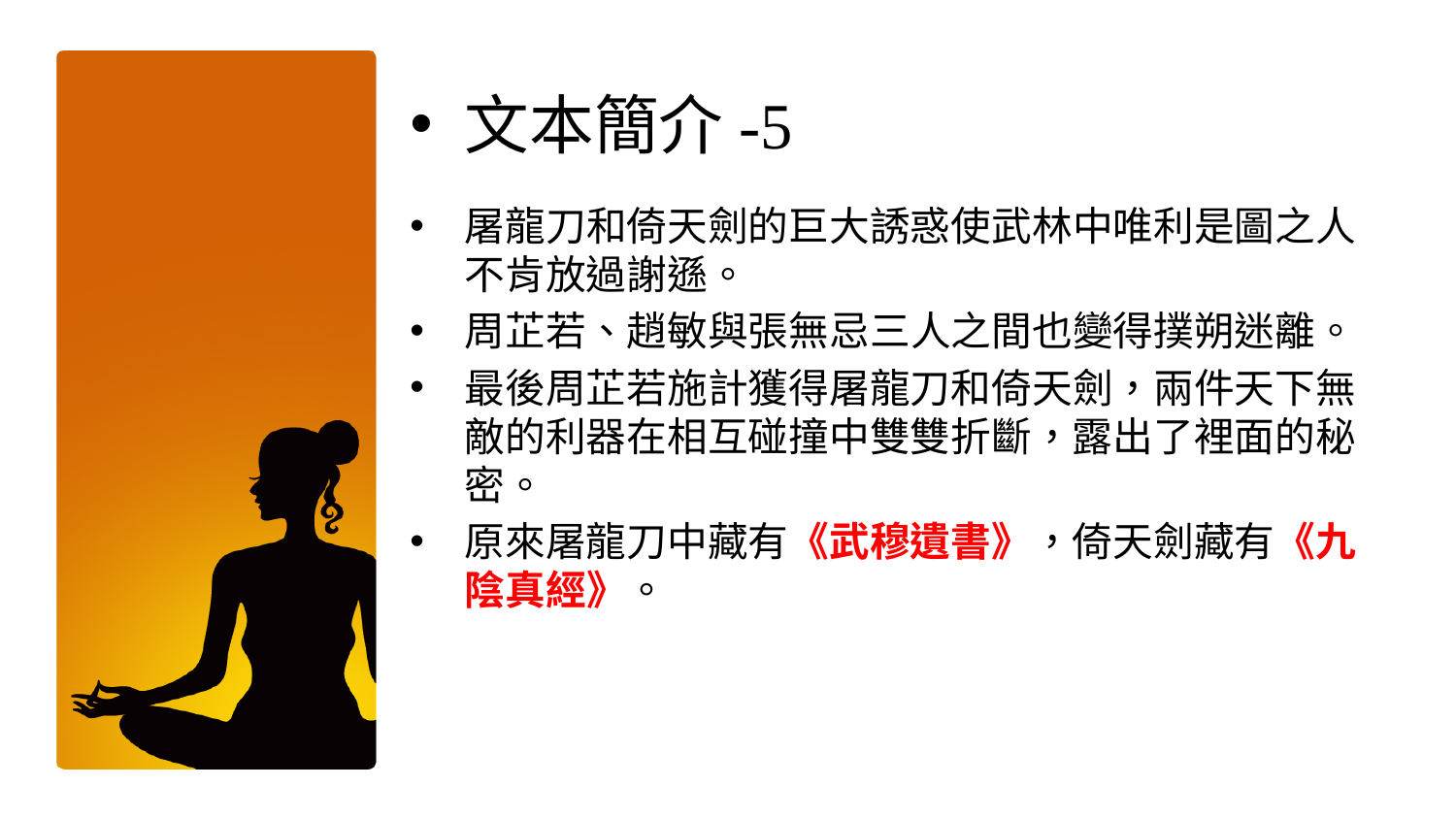

文本簡介-5
屠龍刀和倚天劍的巨大誘惑使武林中唯利是圖之人不肯放過謝遜。
周芷若、趙敏與張無忌三人之間也變得撲朔迷離。
最後周芷若施計獲得屠龍刀和倚天劍，兩件天下無敵的利器在相互碰撞中雙雙折斷，露出了裡面的秘密。
原來屠龍刀中藏有《武穆遺書》，倚天劍藏有《九陰真經》。